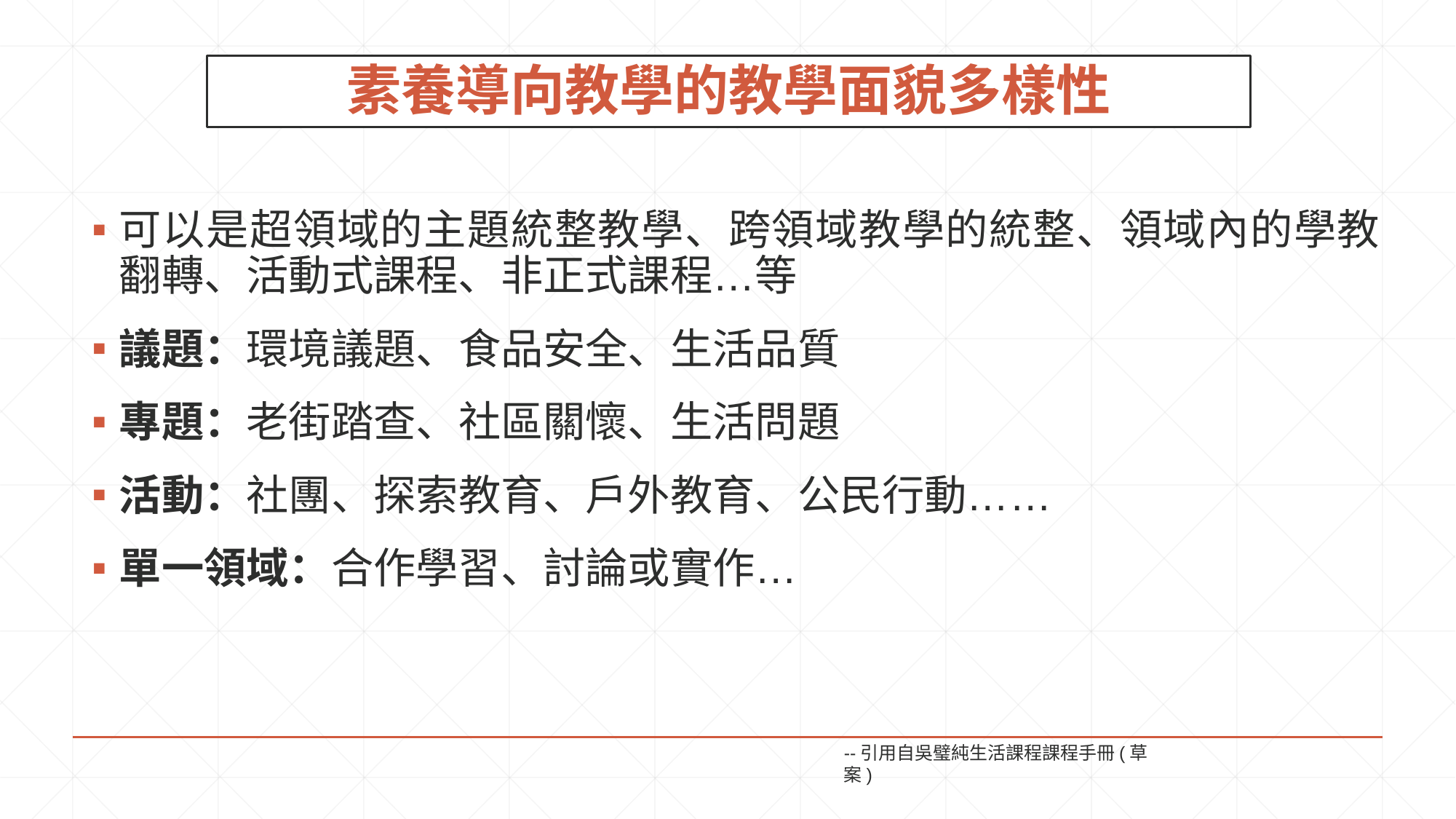

素養導向教學的教學面貌多樣性
可以是超領域的主題統整教學、跨領域教學的統整、領域內的學教翻轉、活動式課程、非正式課程…等
議題：環境議題、食品安全、生活品質
專題：老街踏查、社區關懷、生活問題
活動：社團、探索教育、戶外教育、公民行動……
單一領域：合作學習、討論或實作…
--引用自吳璧純生活課程課程手冊(草案)